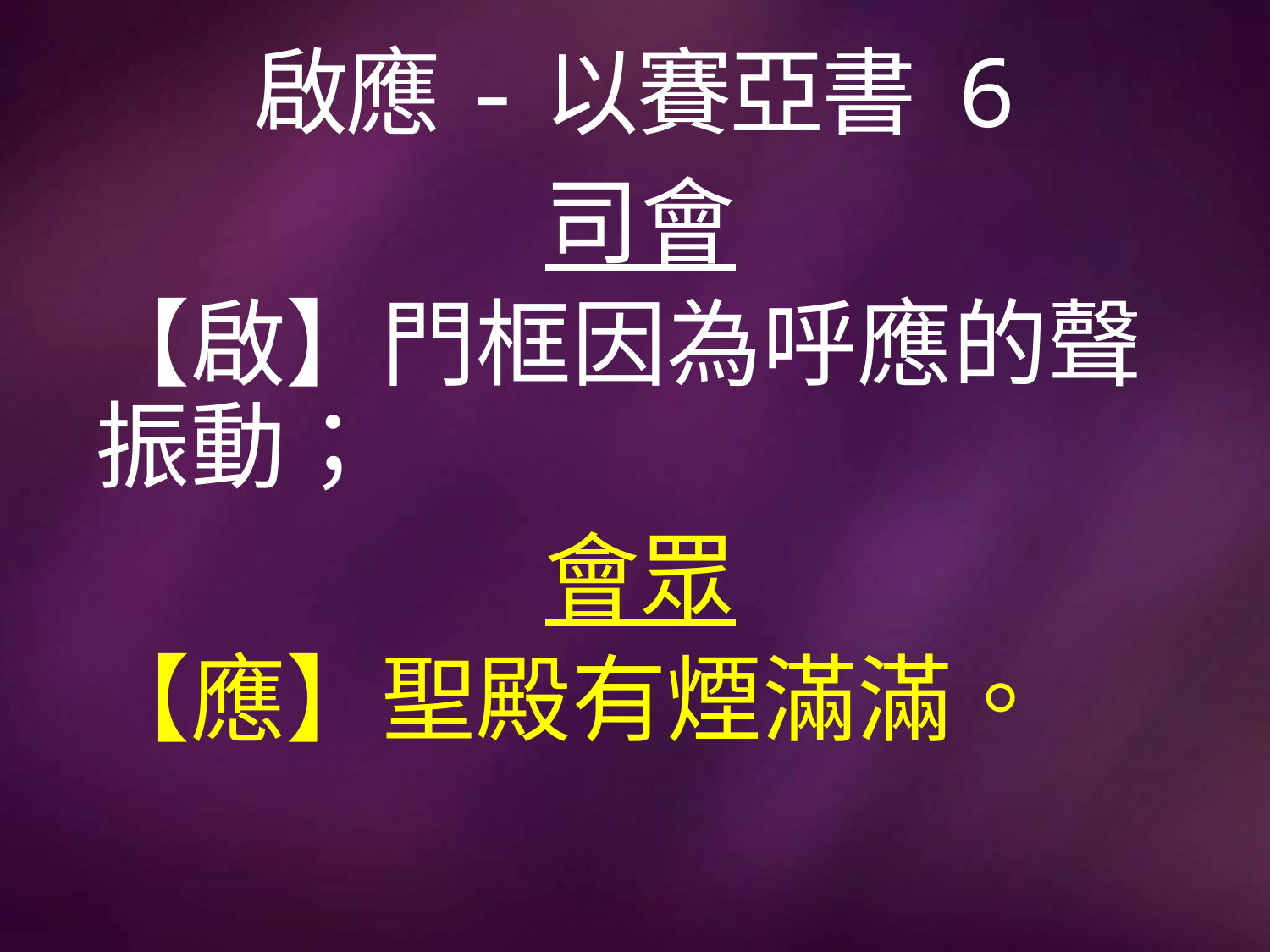

# 啟應-以賽亞書 6
司會
【啟】門框因為呼應的聲振動；

會眾
【應】聖殿有煙滿滿。